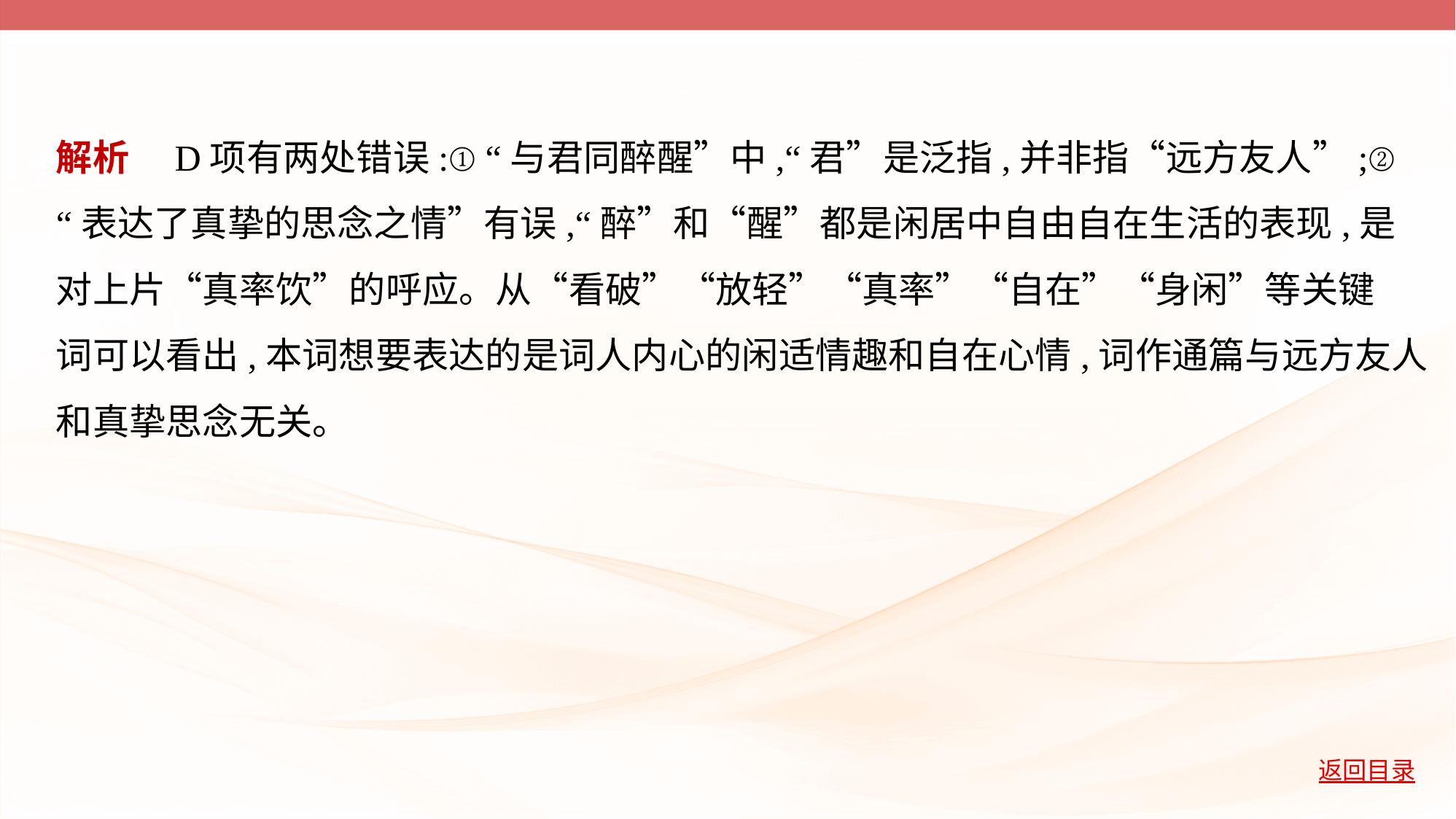

解析　D项有两处错误:①“与君同醉醒”中,“君”是泛指,并非指“远方友人”;②
“表达了真挚的思念之情”有误,“醉”和“醒”都是闲居中自由自在生活的表现,是
对上片“真率饮”的呼应。从“看破”“放轻”“真率”“自在”“身闲”等关键
词可以看出,本词想要表达的是词人内心的闲适情趣和自在心情,词作通篇与远方友人
和真挚思念无关。